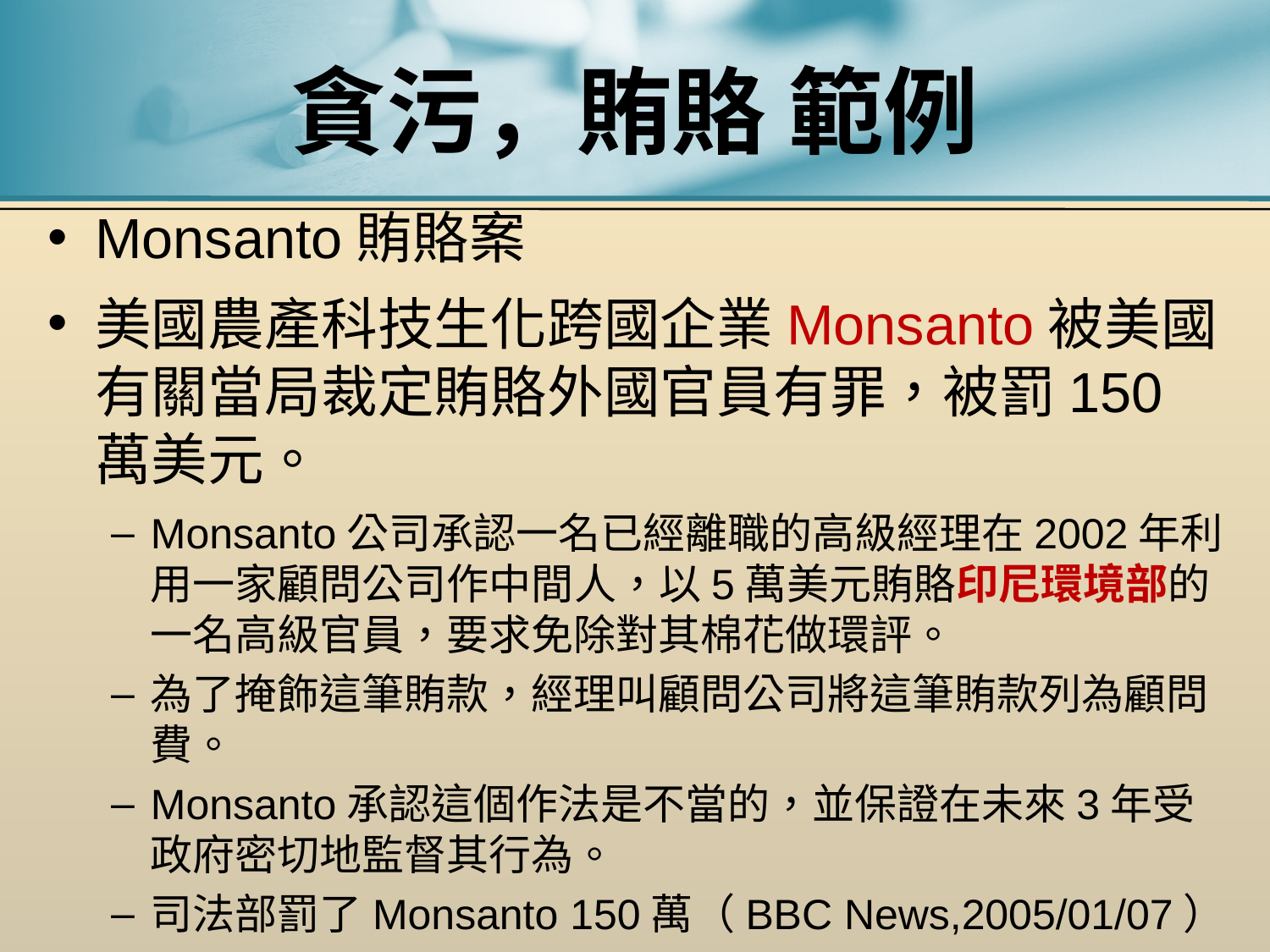

# 貪污，賄賂 範例
Monsanto賄賂案
美國農產科技生化跨國企業Monsanto被美國有關當局裁定賄賂外國官員有罪，被罰150萬美元。
Monsanto公司承認一名已經離職的高級經理在2002年利用一家顧問公司作中間人，以5萬美元賄賂印尼環境部的一名高級官員，要求免除對其棉花做環評。
為了掩飾這筆賄款，經理叫顧問公司將這筆賄款列為顧問費。
Monsanto承認這個作法是不當的，並保證在未來3年受政府密切地監督其行為。
司法部罰了Monsanto 150萬（BBC News,2005/01/07）